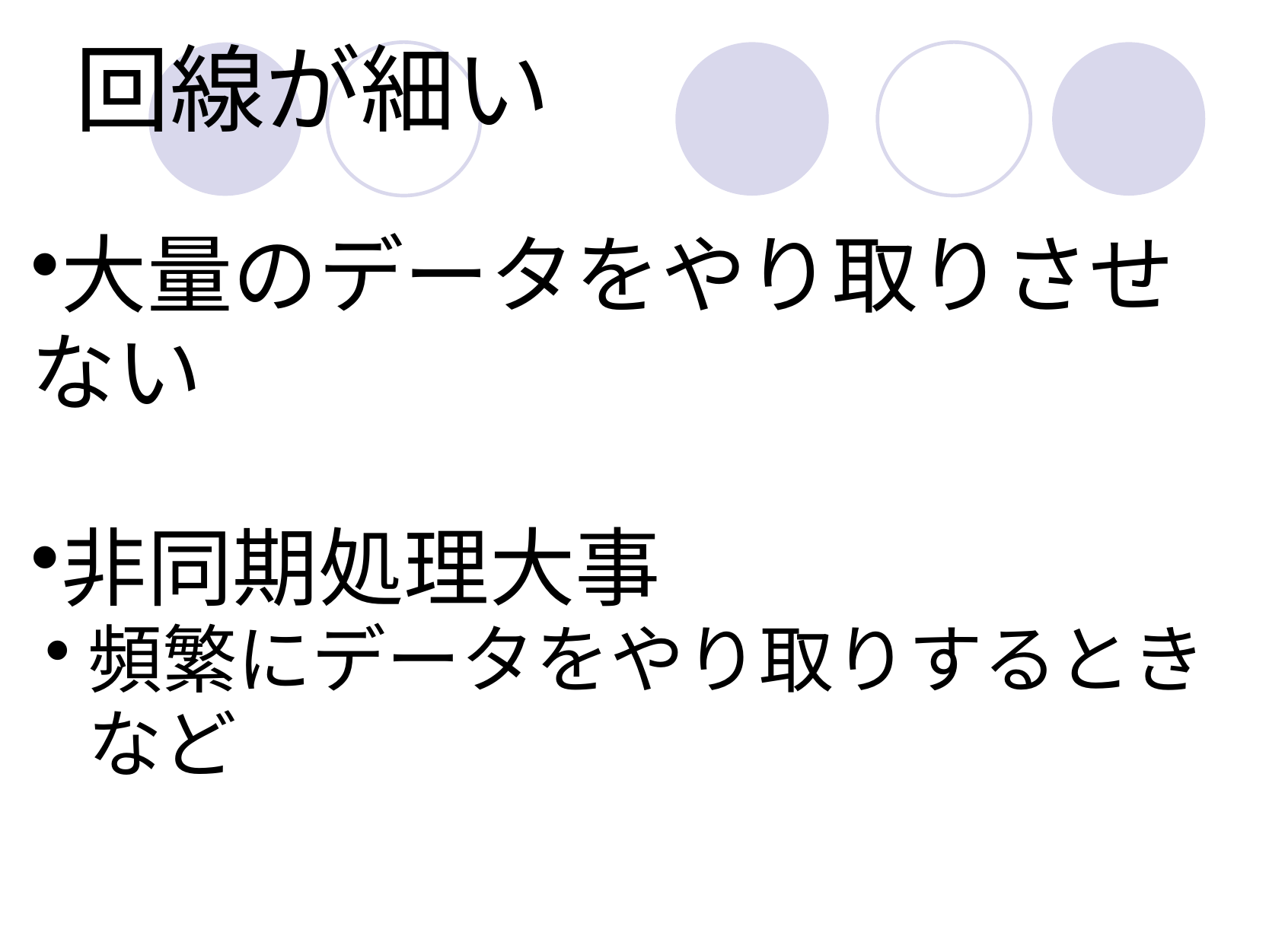

# 回線が細い
大量のデータをやり取りさせない

非同期処理大事
頻繁にデータをやり取りするときなど